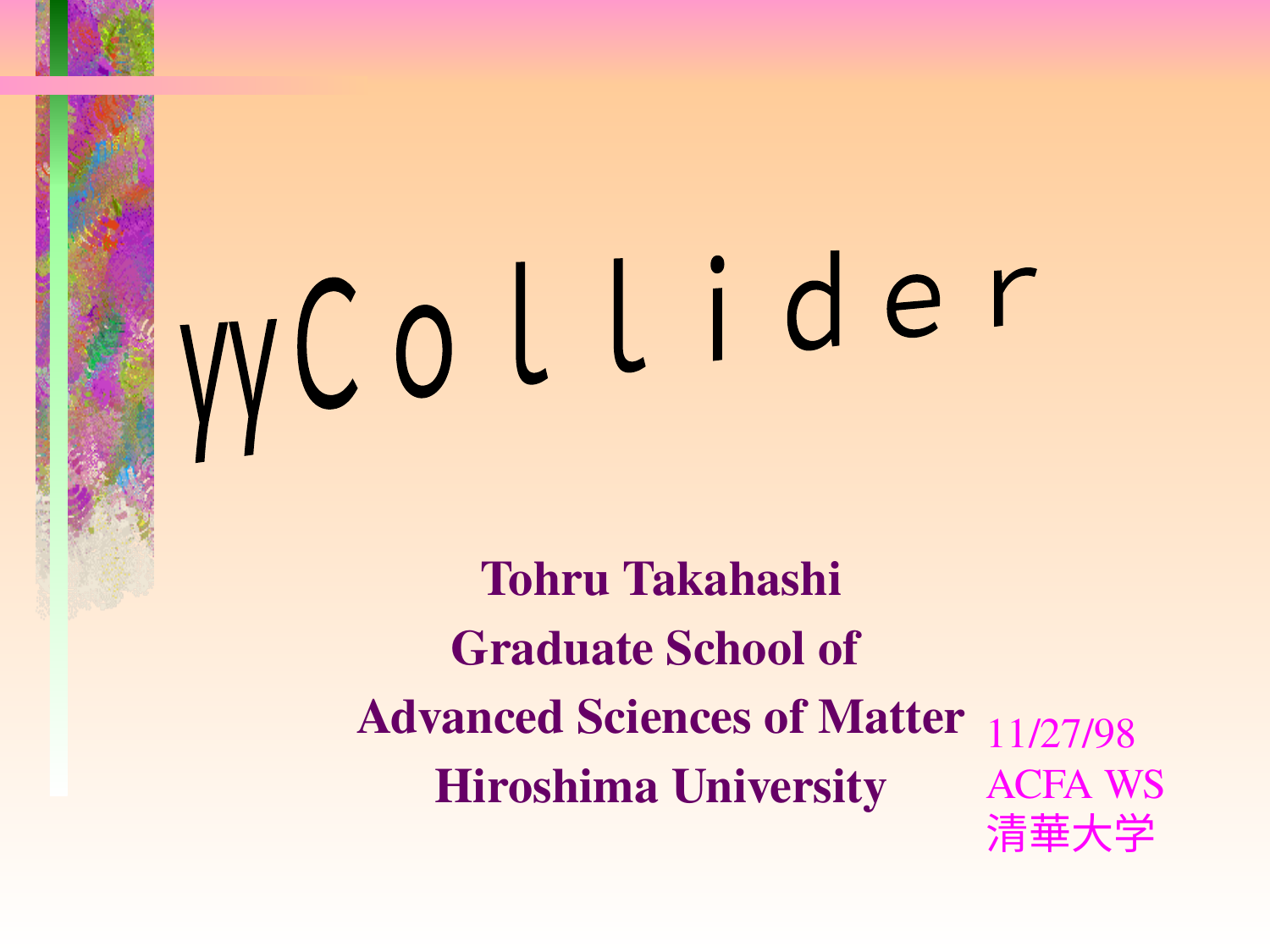

γγＣｏｌｌｉｄｅｒ
Tohru Takahashi
Graduate School of
Advanced Sciences of Matter
Hiroshima University
11/27/98
ACFA WS
清華大学